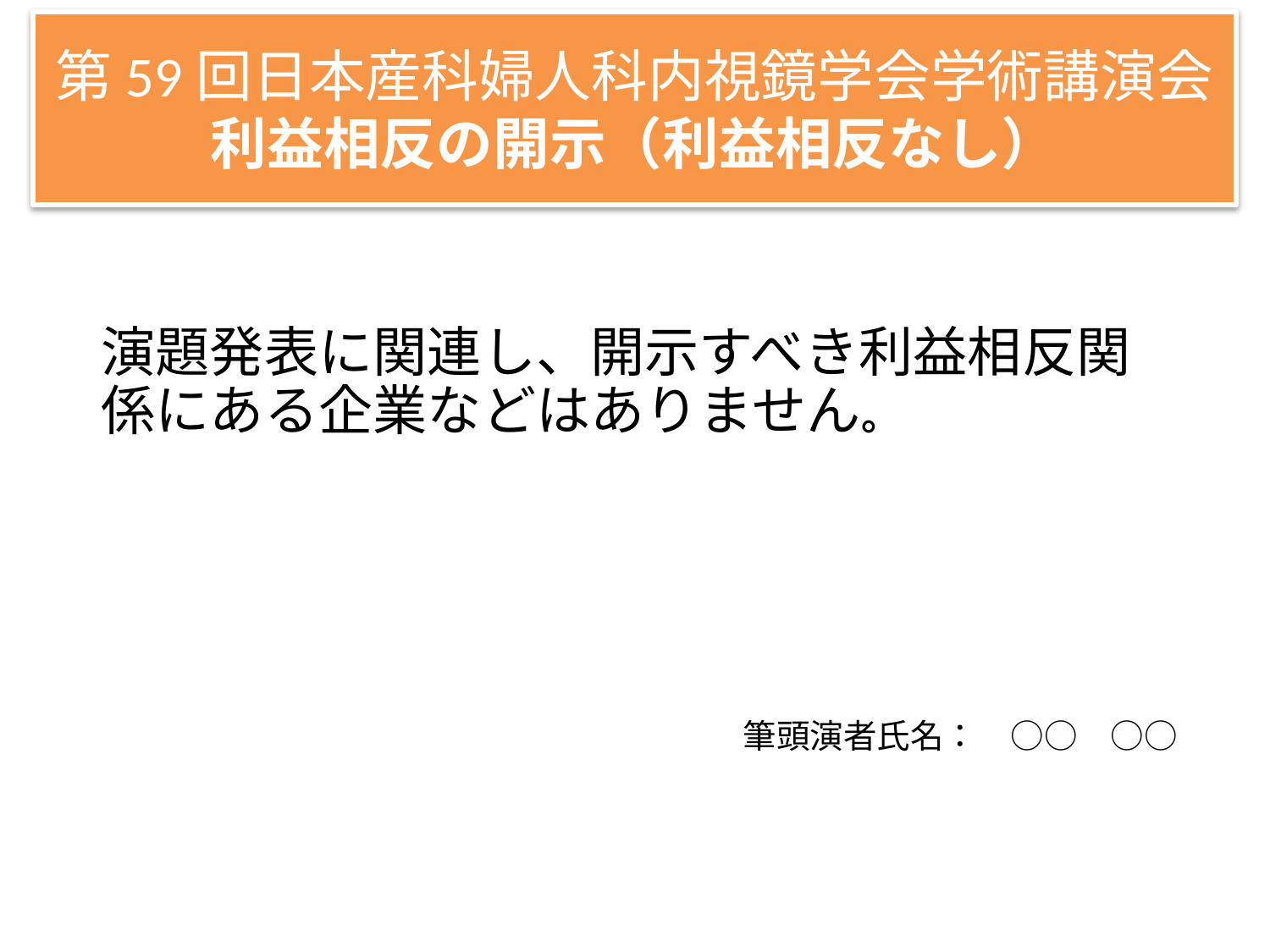

第59回日本産科婦人科内視鏡学会学術講演会
利益相反の開示（利益相反なし）
演題発表に関連し、開示すべき利益相反関係にある企業などはありません。

筆頭演者氏名：　○○　○○